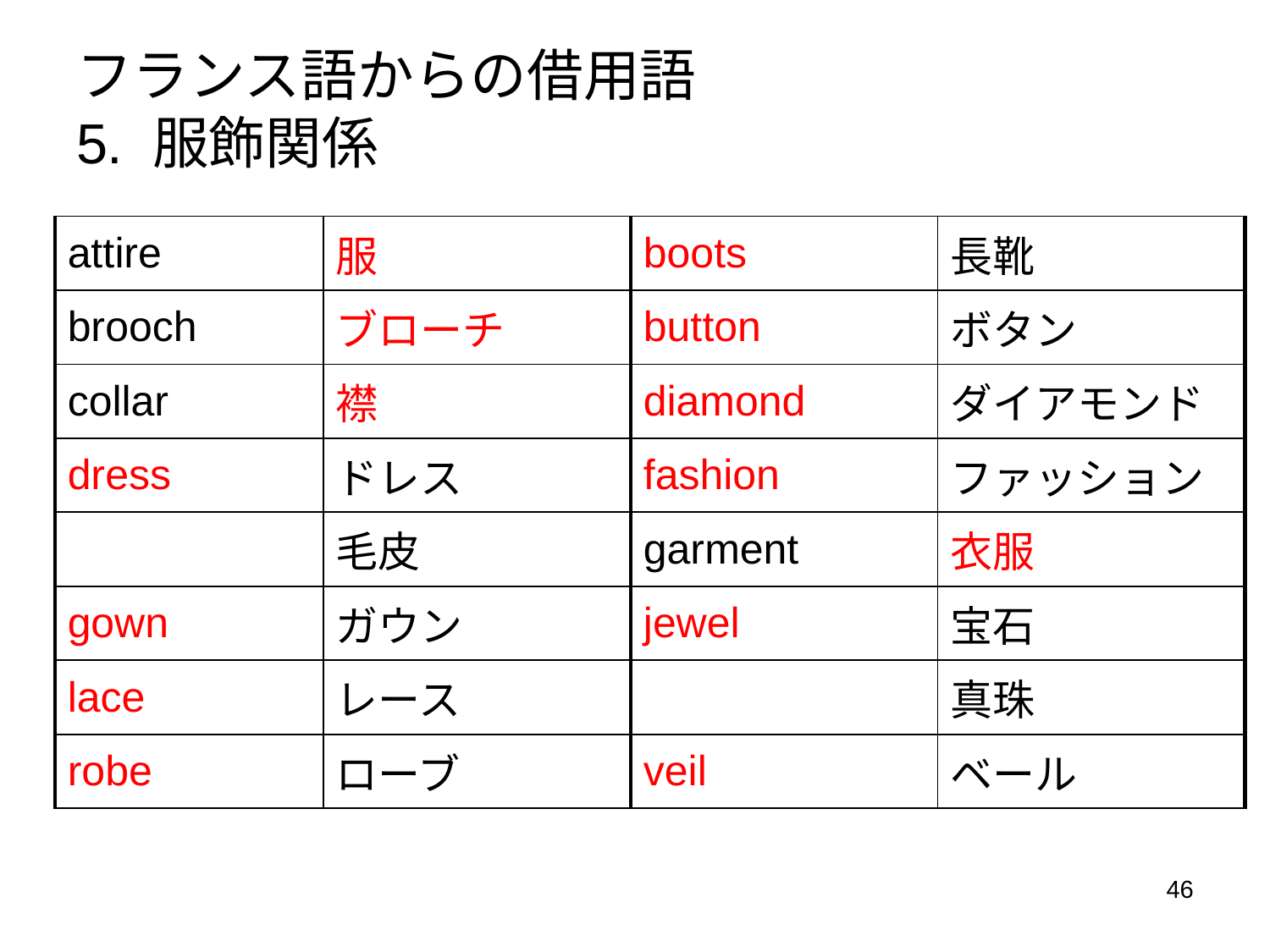

フランス語からの借用語
5. 服飾関係
| attire | 服 | boots | 長靴 |
| --- | --- | --- | --- |
| brooch | ブローチ | button | ボタン |
| collar | 襟 | diamond | ダイアモンド |
| dress | ドレス | fashion | ファッション |
|  | 毛皮 | garment | 衣服 |
| gown | ガウン | jewel | 宝石 |
| lace | レース |  | 真珠 |
| robe | ローブ | veil | ベール |
46